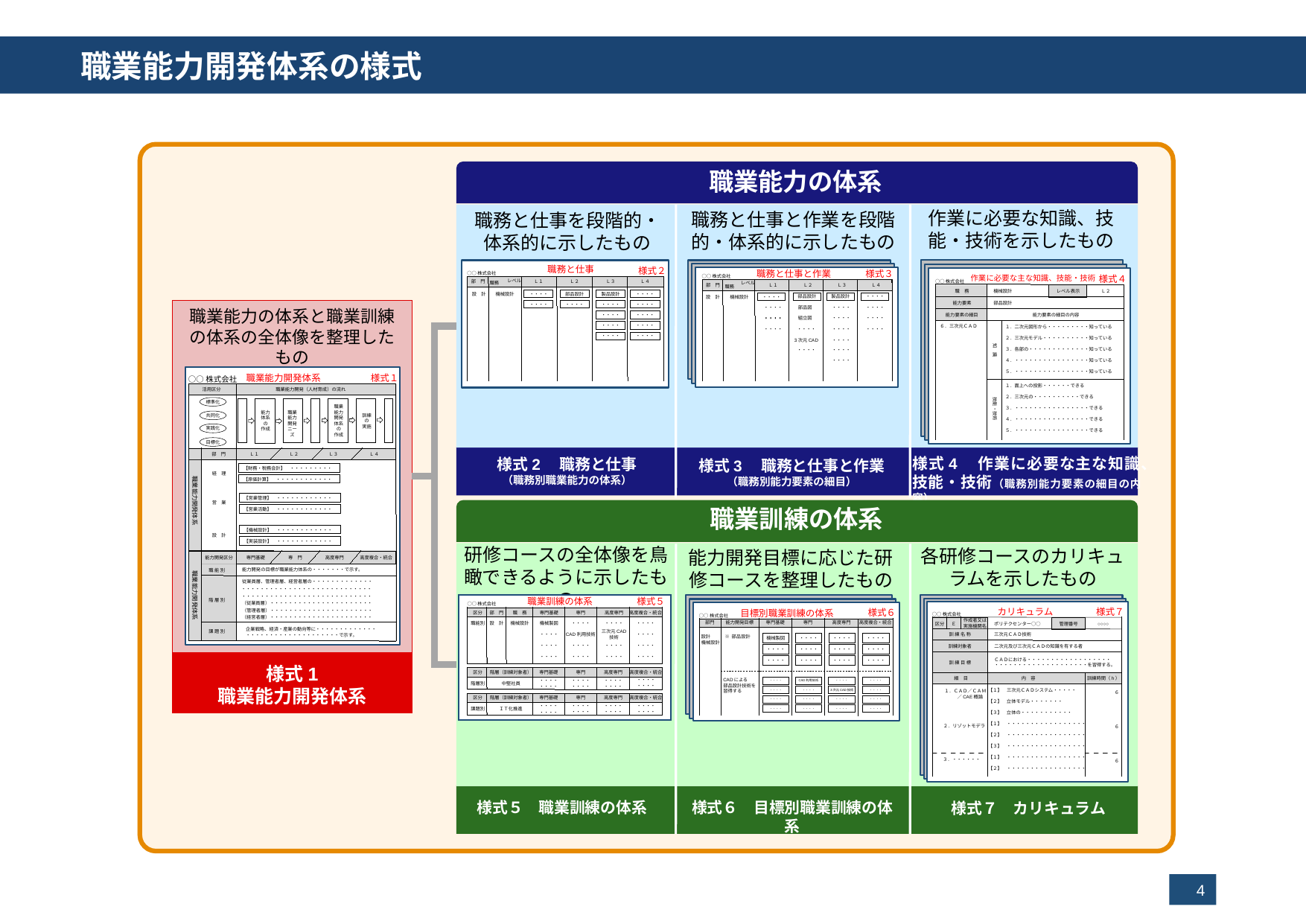

職業能力開発体系の様式

職業能力の体系

作業に必要な知識、技能・技術を示したもの
職務と仕事と作業を段階的・体系的に示したもの
職務と仕事を段階的・体系的に示したもの

作業に必要な主な知識、技能・技術
様式４
○○株式会社

職　務
　機械設計
レベル表示
Ｌ２

能力要素
　部品設計

能力要素の細目
能力要素の細目の内容

６．三次元ＣＡＤ
１．二次元図形から・・・・・・・・・知っている

２．三次元モデル・・・・・・・・・・知っている

３．各部の・・・・・・・・・・・・・知っている

４．・・・・・・・・・・・・・・・・知っている

５．・・・・・・・・・・・・・・・・知っている
知　識

１．面上への投影・・・・・・できる

２．三次元の・・・・・・・・・・できる

３．・・・・・・・・・・・・・・・・できる

４．・・・・・・・・・・・・・・・・できる

５．・・・・・・・・・・・・・・・・できる
技能・技術

職務と仕事と作業
様式３
○○株式会社

レベル
部　門
Ｌ１
Ｌ２
Ｌ３
Ｌ４
職務

・・・・

部品設計

製品設計

・・・・
設　計
機械設計
・・・・
部品図
・・・・
・・・・
・・・・
組立図
・・・・
・・・・
・・・・
・・・・
・・・・
・・・・
・・・・
3次元CAD
・・・・
・・・・
・・・・
・・・・

職務と仕事
様式２

○○株式会社

レベル
部　門
Ｌ１
Ｌ２
Ｌ３
Ｌ４
職務

部品設計

・・・・

製品設計

・・・・
設　計
機械設計

・・・・

・・・・

・・・・

・・・・

・・・・

・・・・

・・・・

・・・・

・・・・

・・・・

職業能力の体系と職業訓練の体系の全体像を整理したもの

職業能力開発体系
様式１
○○株式会社

活用区分
職業能力開発（人材育成）の流れ

標準化

能力
体系
の
作成

職業能力
開発体系
の
作成

訓練
の
実施

職業
能力
開発
ニーズ
共同化

実践化
目標化

部　門
Ｌ１
Ｌ２
Ｌ３
Ｌ４

【財務・税務会計】　・・・・・・・・・
職業能力開発体系
経　理
【原価計算】　・・・・・・・・・・・・
【営業管理】　・・・・・・・・・・・・
営　業
【営業活動】　・・・・・・・・・・・・
【機械設計】　・・・・・・・・・・・・
設　計
【実装設計】　・・・・・・・・・・・・

能力開発区分
専門基礎
専　門
高度専門
高度複合・統合

職業能力開発体系
　能力開発の目標が職業能力体系の・・・・・・・で示す。
職 能 別

　従業員層、管理者層、経営者層の・・・・・・・・・・・・・
　・・・・・・・・・・・・・・・・・・・・・・・・・・・・
　・・・・・・・・・・・・・・・・・・・・・・・・・・・・
　（従業員層）・・・・・・・・・・・・・・・・・・・・・・
　（管理者層）・・・・・・・・・・・・・・・・・・・・・・
　（経営者層）・・・・・・・・・・・・・・・・・・・・・・
階 層 別

　企業戦略、経済・産業の動向等に・・・・・・・・・・・・・
　・・・・・・・・・・・・・・・・・・・・で示す。
課 題 別

様式4　作業に必要な主な知識、技能・技術（職務別能力要素の細目の内容）
様式2　職務と仕事
（職務別職業能力の体系）
様式3　職務と仕事と作業
（職務別能力要素の細目）
職業訓練の体系

研修コースの全体像を鳥瞰できるように示したもの
各研修コースのカリキュラムを示したもの
能力開発目標に応じた研修コースを整理したもの

様式５
職業訓練の体系
○○株式会社

区分
部　門
職　務
専門基礎
専門
高度専門
高度複合・統合
職能別
設　計
機械設計
機械製図
・・・・
・・・・
・・・・
三次元CAD
技術
・・・・
CAD利用技術
・・・・
・・・・
・・・・
・・・・
・・・・
・・・・
・・・・
・・・・
・・・・

区分
階層（訓練対象者）
専門基礎
専門
高度専門
高度複合・統合
・・・・
・・・・
・・・・
・・・・
・・・・
・・・・
・・・・
・・・・
階層別
中堅社員

区分
階層（訓練対象者）
専門基礎
専門
高度専門
高度複合・統合
・・・・
・・・・
・・・・
・・・・
・・・・
・・・・
・・・・
・・・・
課題別
ＩＴ化推進

様式６
目標別職業訓練の体系
○○株式会社

部門
能力開発目標
専門基礎
専門
高度専門
高度複合・統合
機械製図
・・・・
・・・・
・・・・
・・・・
・・・・
・・・・
・・・・
・・・・
・・・・
・・・・
・・・・
設計
※ 部品設計
機械設計
・・・・
・・・・
・・・・
・・・・
CAD利用技術
・・・・
・・・・
・・・・
・・・・
・・・・
CADによる
部品設計技術を
習得する
・・・・
３次元CAD技術
・・・・
・・・・
・・・・
・・・・

カリキュラム
様式７
○○株式会社

作成者又は
実施機関名
区分
Ｅ
　ポリテクセンター○○
管理番号
○○○○

訓 練 名 称
　三次元ＣＡＤ技術

訓練対象者
　二次元及び三次元ＣＡＤの知識を有する者

　ＣＡＤにおける・・・・・・・・・・・・・・・・・・
訓 練 目 標
　・・・・・・・・・・・・・・・・・・・・を習得する。

細　目
内　容
訓練時間（h）
【１】　三次元ＣＡＤシステム・・・・・

【２】　立体モデル・・・・・・・

【３】　立体の・・・・・・・・・・・

【１】　・・・・・・・・・・・・・・・・・

【２】　・・・・・・・・・・・・・・・・・

【３】　・・・・・・・・・・・・・・・・・

【１】　・・・・・・・・・・・・・・・・・

【２】　・・・・・・・・・・・・・・・・・

１．ＣＡＤ／ＣＡＭ
　　／CAE概論
６
２．リゾットモデラ
６

３．・・・・・・
６
様式1
職業能力開発体系

様式６　目標別職業訓練の体系
様式５　職業訓練の体系
様式７　カリキュラム
4